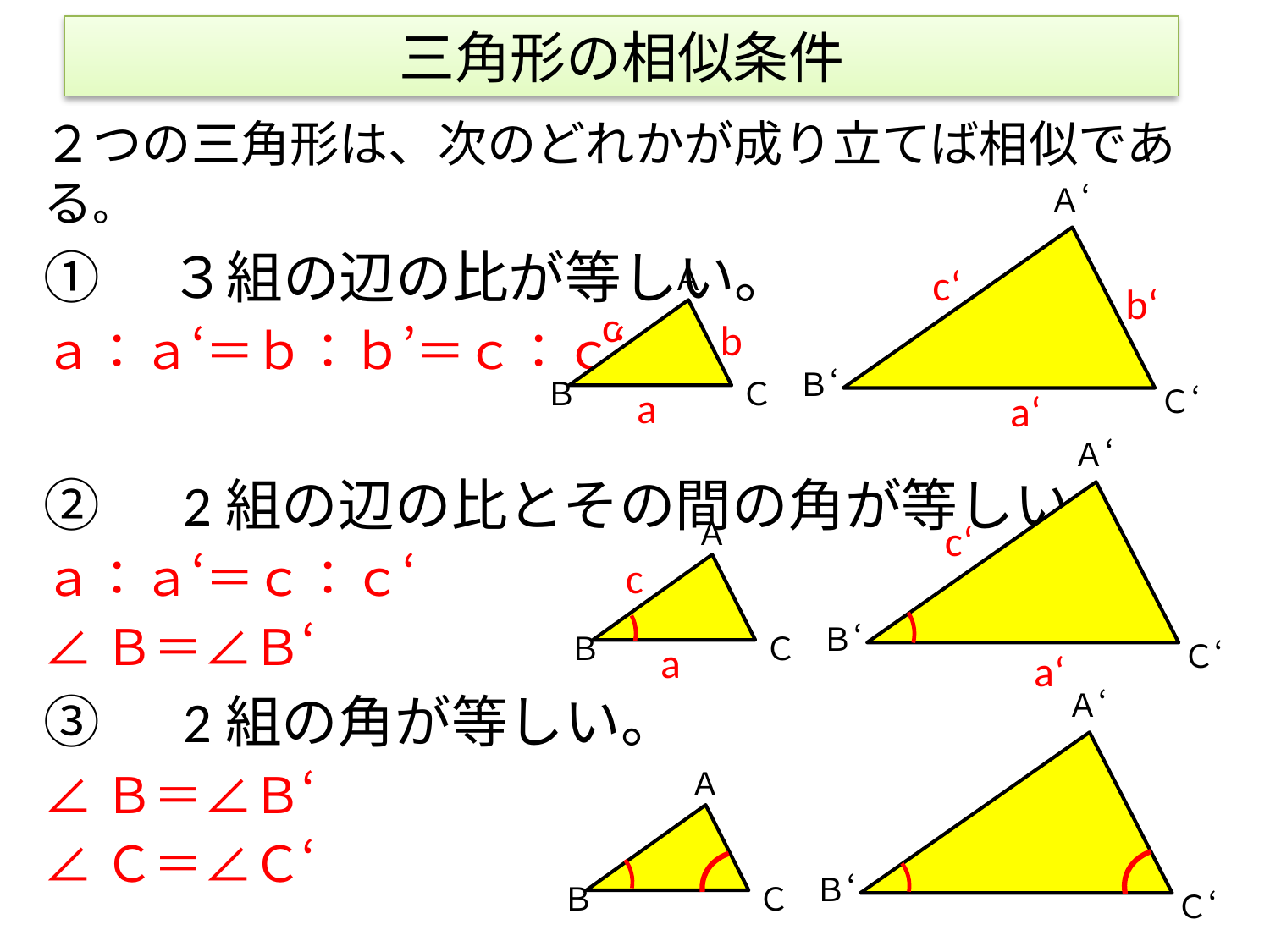

# 三角形の相似条件
２つの三角形は、次のどれかが成り立てば相似である。
①　３組の辺の比が等しい。
ａ：ａ‘＝ｂ：ｂ’＝ｃ：ｃ‘

②　2組の辺の比とその間の角が等しい。
ａ：ａ‘＝ｃ：ｃ‘
∠Ｂ＝∠Ｂ‘
③　2組の角が等しい。
∠Ｂ＝∠Ｂ‘
∠Ｃ＝∠Ｃ‘

Ａ‘

Ｂ‘
Ｃ‘
c‘
Ａ

Ｂ
Ｃ
b‘
c
b
a
a‘
Ａ‘

Ｂ‘
Ｃ‘
Ａ

Ｂ
Ｃ
c‘
c

a
a‘
Ａ‘

Ｂ‘
Ｃ‘

Ａ

Ｂ
Ｃ